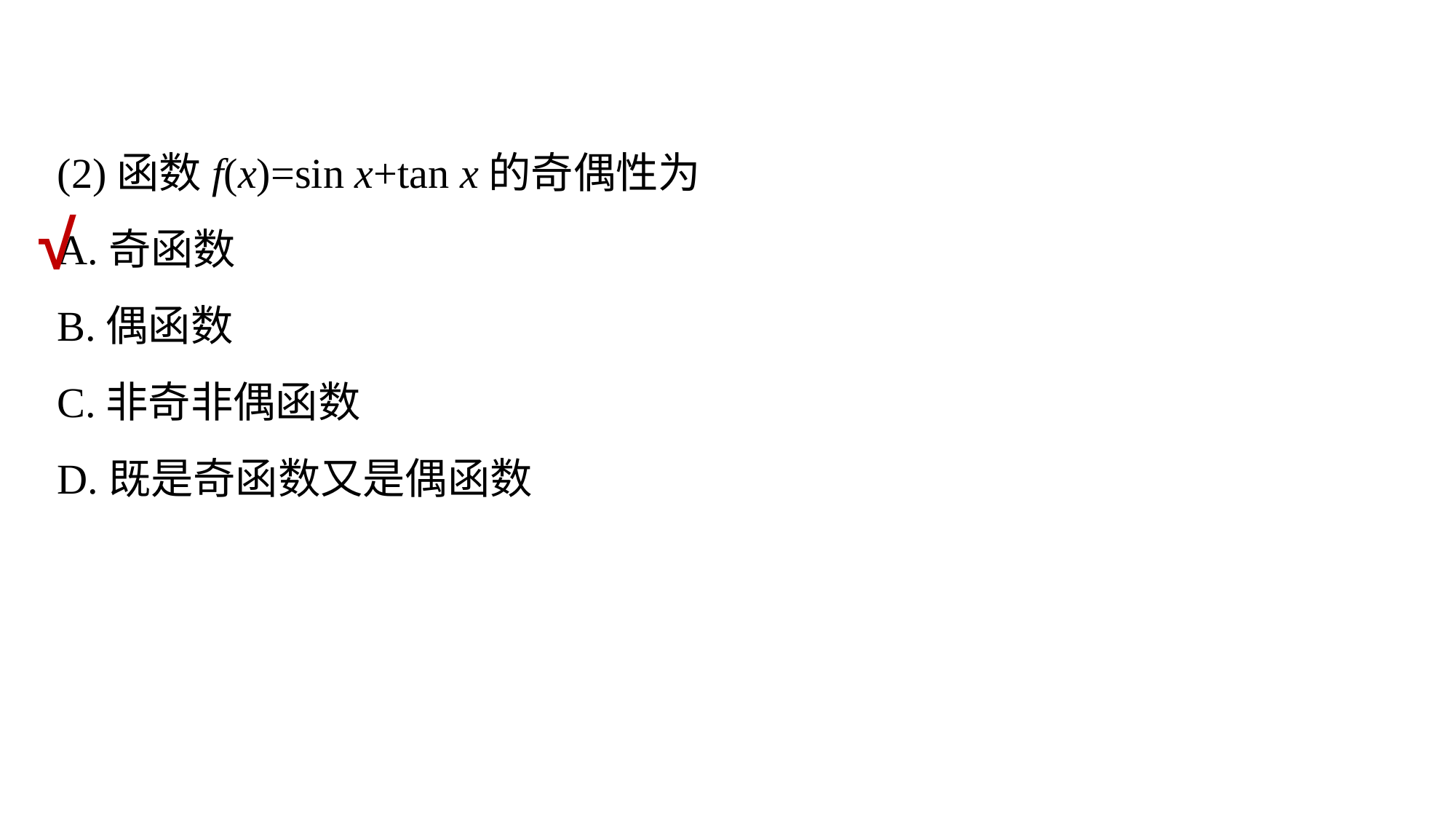

(2)函数f(x)=sin x+tan x的奇偶性为
A.奇函数
B.偶函数
C.非奇非偶函数
D.既是奇函数又是偶函数
√